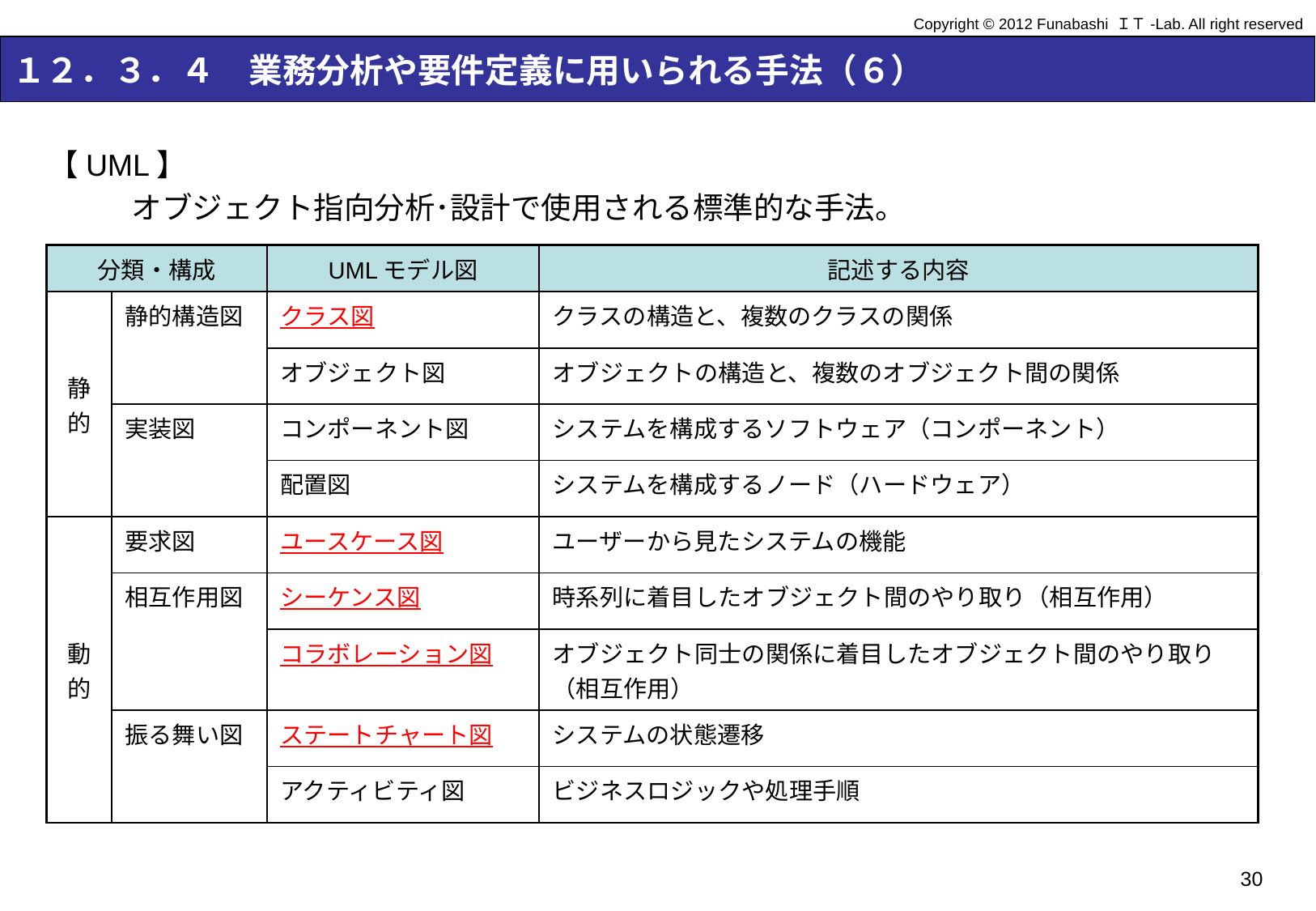

Copyright © 2012 Funabashi ＩＴ-Lab. All right reserved
# １２．３．４　業務分析や要件定義に用いられる手法（６）
【UML】
オブジェクト指向分析･設計で使用される標準的な手法。
| 分類・構成 |  | UMLモデル図 | 記述する内容 |
| --- | --- | --- | --- |
| 静的 | 静的構造図 | クラス図 | クラスの構造と、複数のクラスの関係 |
|  |  | オブジェクト図 | オブジェクトの構造と、複数のオブジェクト間の関係 |
|  | 実装図 | コンポーネント図 | システムを構成するソフトウェア（コンポーネント） |
|  |  | 配置図 | システムを構成するノード（ハードウェア） |
| 動的 | 要求図 | ユースケース図 | ユーザーから見たシステムの機能 |
|  | 相互作用図 | シーケンス図 | 時系列に着目したオブジェクト間のやり取り（相互作用） |
|  |  | コラボレーション図 | オブジェクト同士の関係に着目したオブジェクト間のやり取り（相互作用） |
|  | 振る舞い図 | ステートチャート図 | システムの状態遷移 |
|  |  | アクティビティ図 | ビジネスロジックや処理手順 |
30